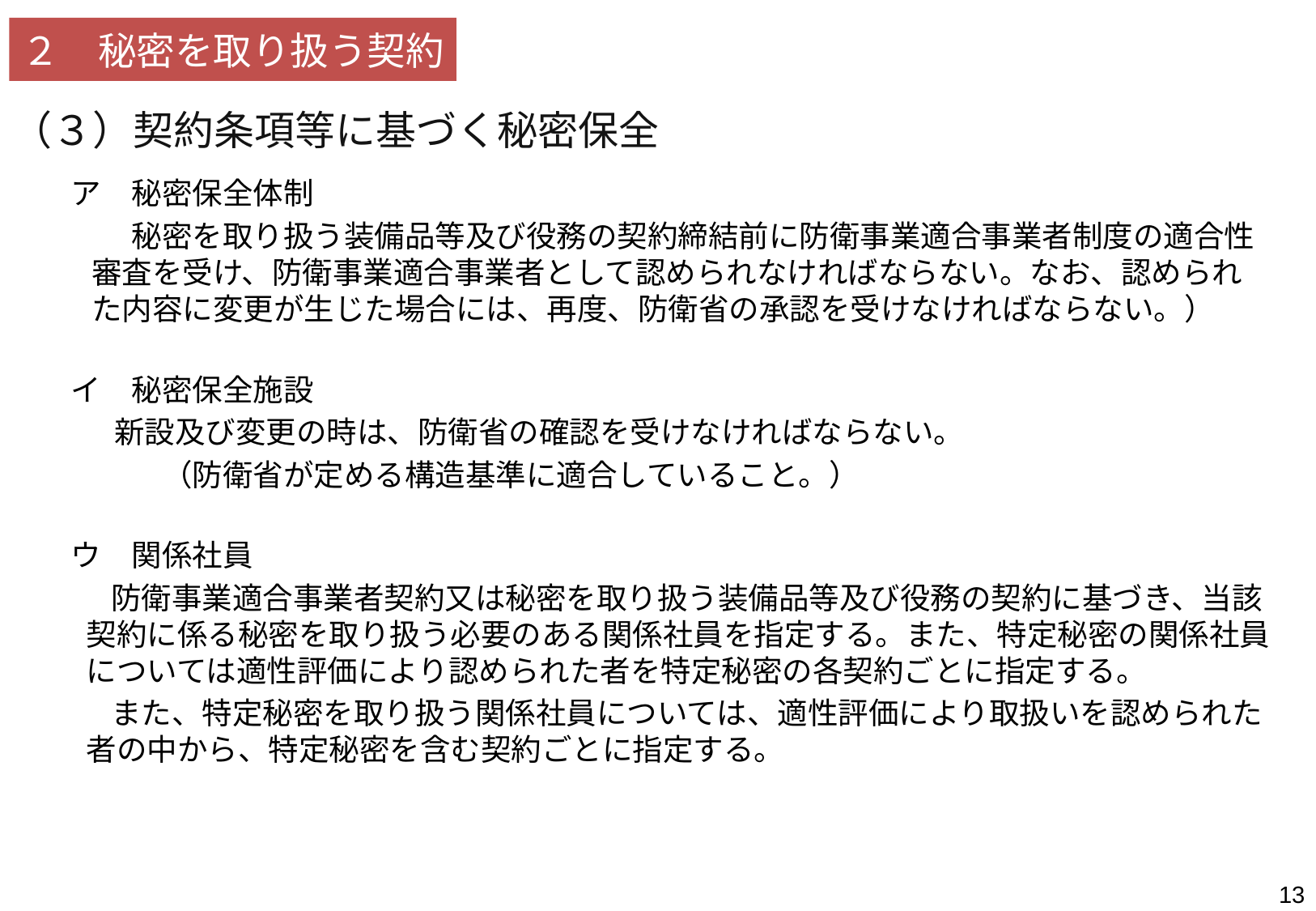

２　秘密を取り扱う契約
（３）契約条項等に基づく秘密保全
ア　秘密保全体制
　　秘密を取り扱う装備品等及び役務の契約締結前に防衛事業適合事業者制度の適合性審査を受け、防衛事業適合事業者として認められなければならない。なお、認められた内容に変更が生じた場合には、再度、防衛省の承認を受けなければならない。）

イ　秘密保全施設
新設及び変更の時は、防衛省の確認を受けなければならない。
　　　（防衛省が定める構造基準に適合していること。）

ウ　関係社員
防衛事業適合事業者契約又は秘密を取り扱う装備品等及び役務の契約に基づき、当該契約に係る秘密を取り扱う必要のある関係社員を指定する。また、特定秘密の関係社員については適性評価により認められた者を特定秘密の各契約ごとに指定する。
また、特定秘密を取り扱う関係社員については、適性評価により取扱いを認められた者の中から、特定秘密を含む契約ごとに指定する。
| 24 | 特別防衛秘密／特定秘密／装備品等秘密に関する法律、政令、訓令、事務次官通達その他関係規則の条文の内容、解説が記載されているか。 |
| --- | --- |
13